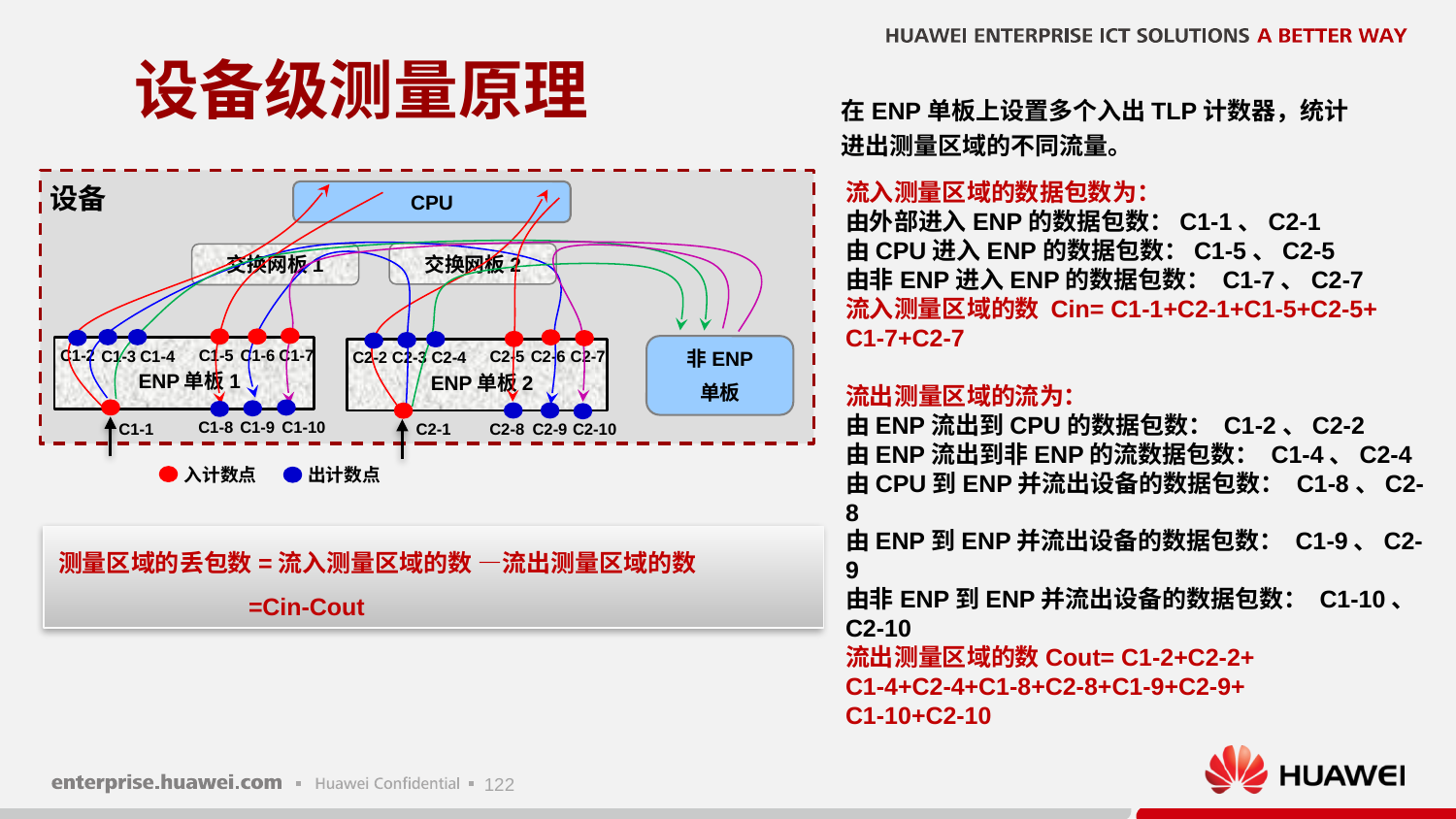

# 设备级测量原理
在ENP单板上设置多个入出TLP计数器，统计进出测量区域的不同流量。
流入测量区域的数据包数为：
由外部进入ENP的数据包数：C1-1、C2-1
由CPU进入ENP的数据包数：C1-5、C2-5
由非ENP进入ENP的数据包数： C1-7、C2-7
流入测量区域的数 Cin= C1-1+C2-1+C1-5+C2-5+
C1-7+C2-7

流出测量区域的流为：
由ENP流出到CPU的数据包数： C1-2、C2-2
由ENP流出到非ENP的流数据包数： C1-4、C2-4
由CPU到ENP并流出设备的数据包数： C1-8、C2-8
由ENP到ENP并流出设备的数据包数： C1-9、C2-9
由非ENP到ENP并流出设备的数据包数： C1-10、C2-10
流出测量区域的数Cout= C1-2+C2-2+
C1-4+C2-4+C1-8+C2-8+C1-9+C2-9+
C1-10+C2-10

设备
CPU

交换网板2
交换网板1

非ENP
单板

C1-5
C1-6
C1-7
C1-2
C1-3
C1-4

C2-5
C2-6
C2-7
C2-2
C2-3
C2-4
ENP单板1
ENP单板2

C1-8
C1-9
C1-10
C2-1
C2-8
C2-9
C2-10
C1-1
入计数点
出计数点

测量区域的丢包数=流入测量区域的数 —流出测量区域的数
                            =Cin-Cout